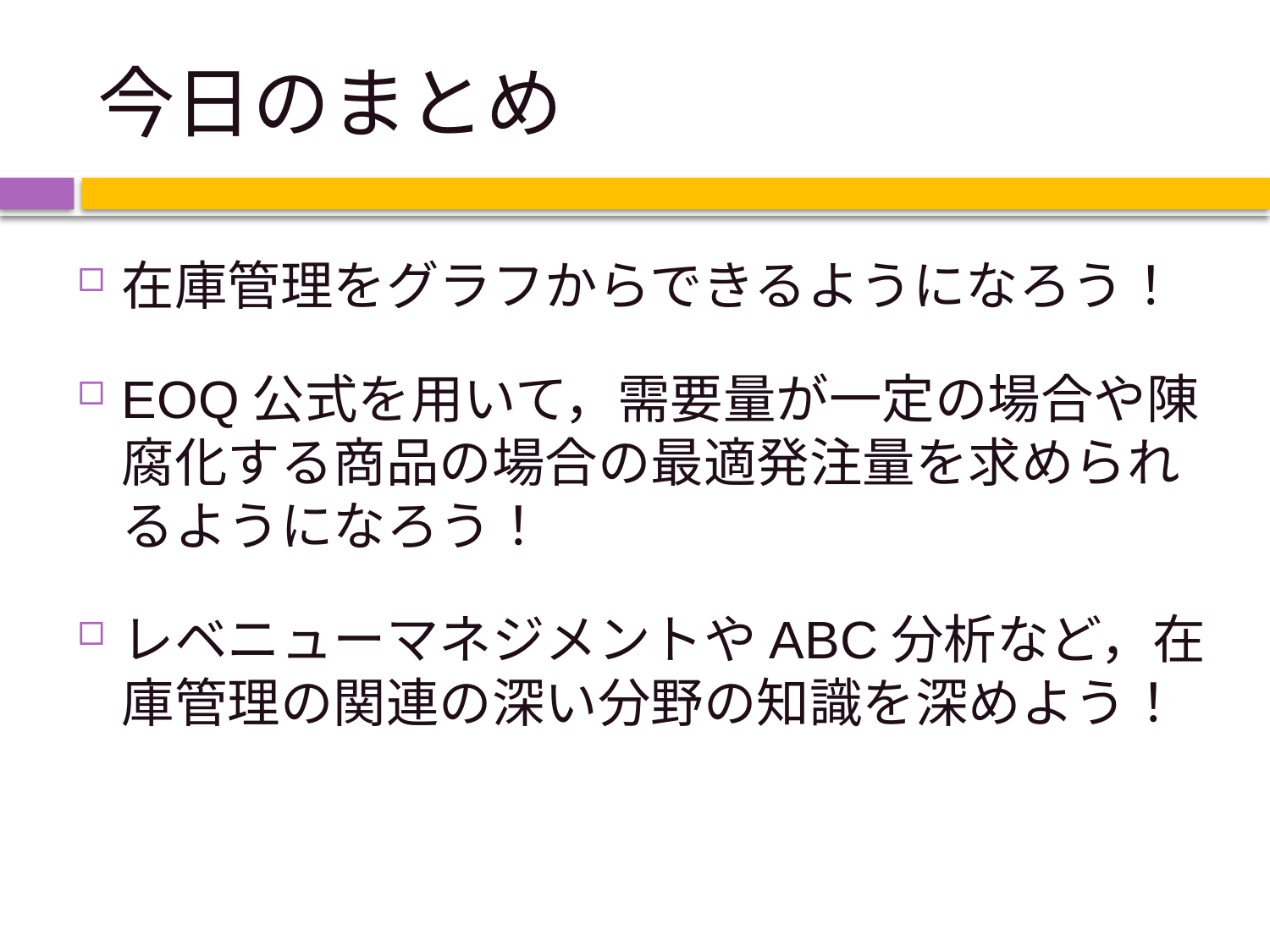

# 今日のまとめ
在庫管理をグラフからできるようになろう！

EOQ公式を用いて，需要量が一定の場合や陳腐化する商品の場合の最適発注量を求められるようになろう！

レベニューマネジメントやABC分析など，在庫管理の関連の深い分野の知識を深めよう！